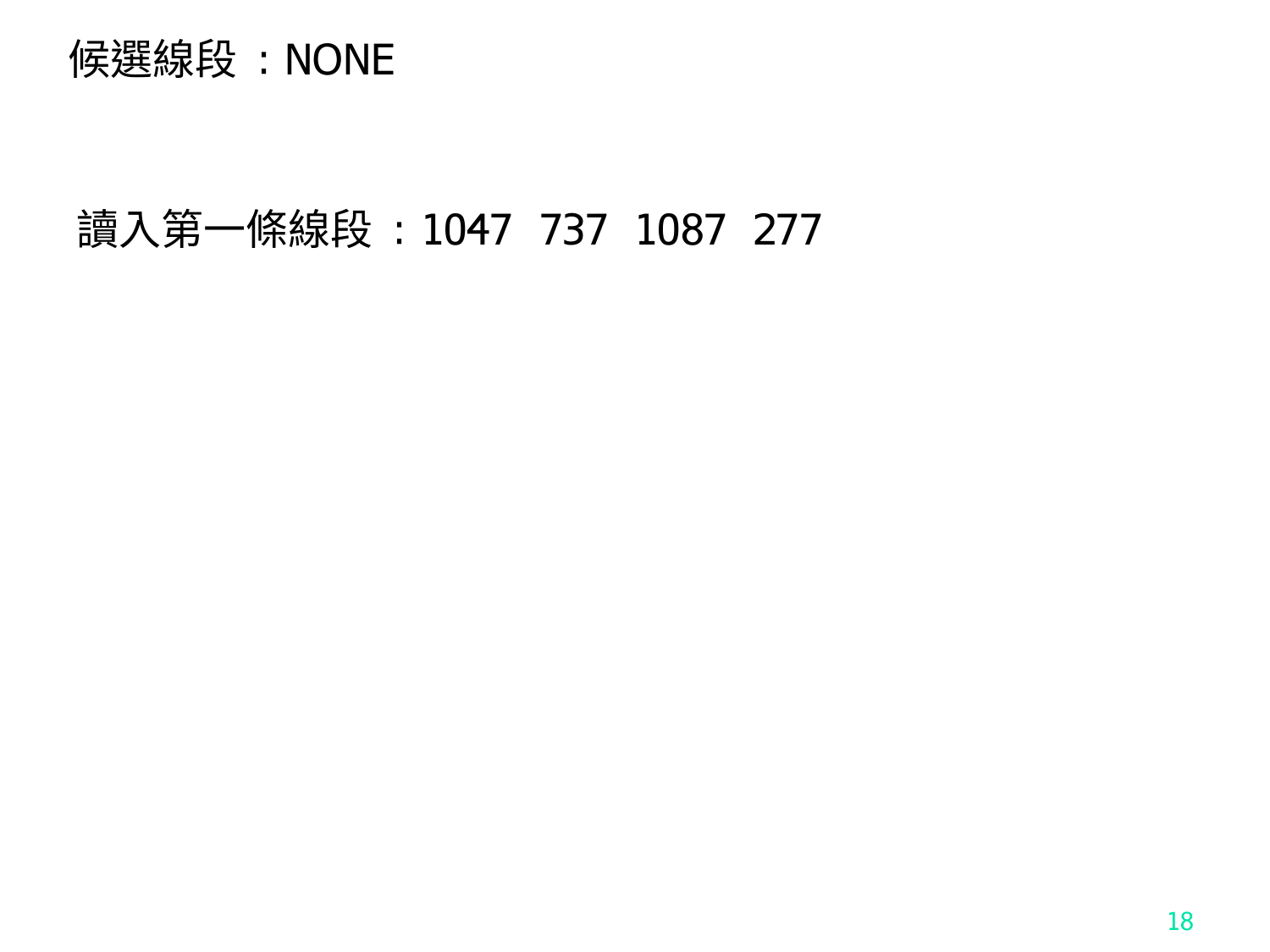

候選線段 : NONE
讀入第一條線段 : 1047  737  1087  277
18